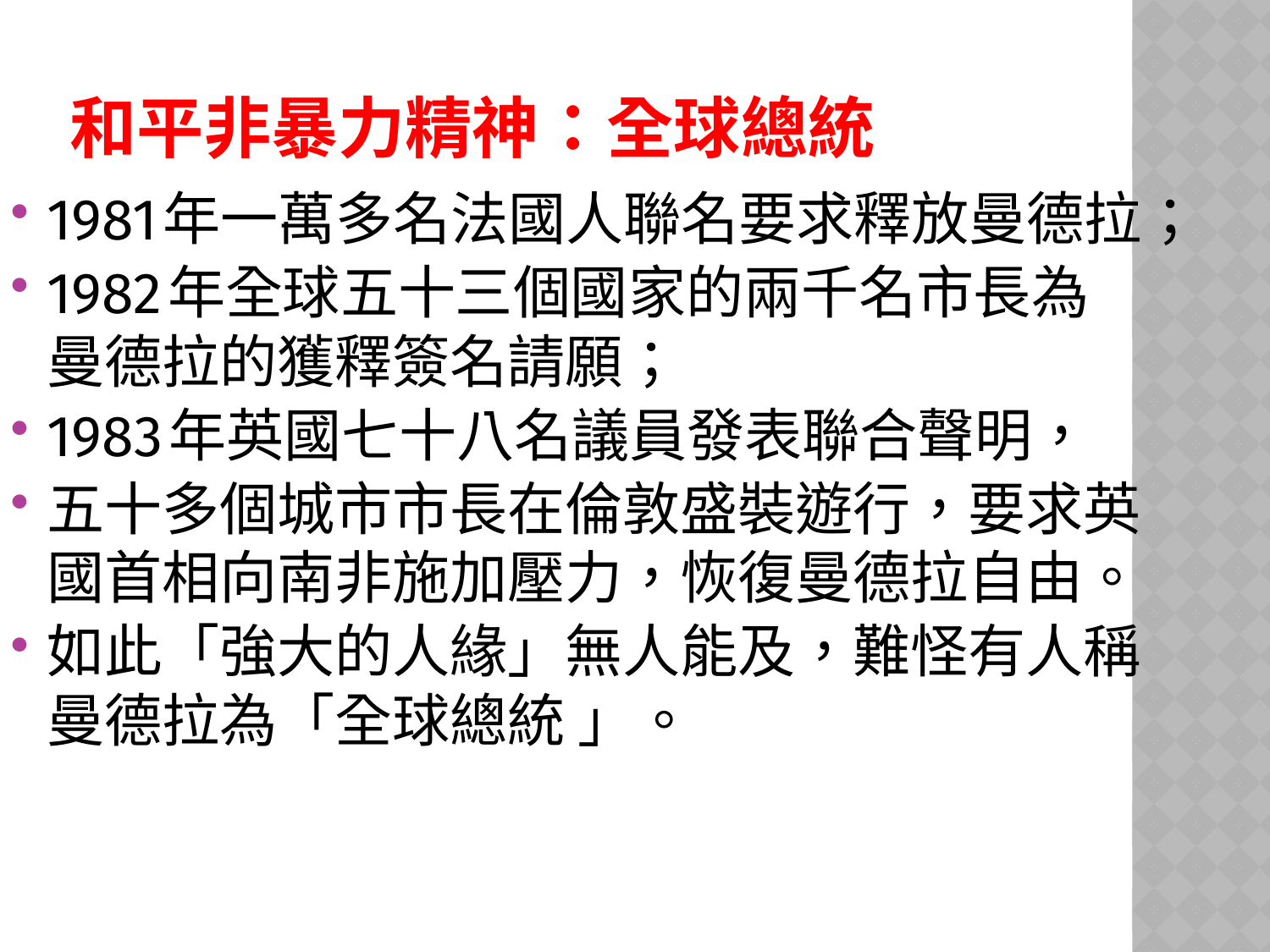

# 和平非暴力精神：全球總統
1981年一萬多名法國人聯名要求釋放曼德拉；
1982年全球五十三個國家的兩千名市長為曼德拉的獲釋簽名請願；
1983年英國七十八名議員發表聯合聲明，
五十多個城市市長在倫敦盛裝遊行，要求英國首相向南非施加壓力，恢復曼德拉自由。
如此「強大的人緣」無人能及，難怪有人稱曼德拉為「全球總統 」。